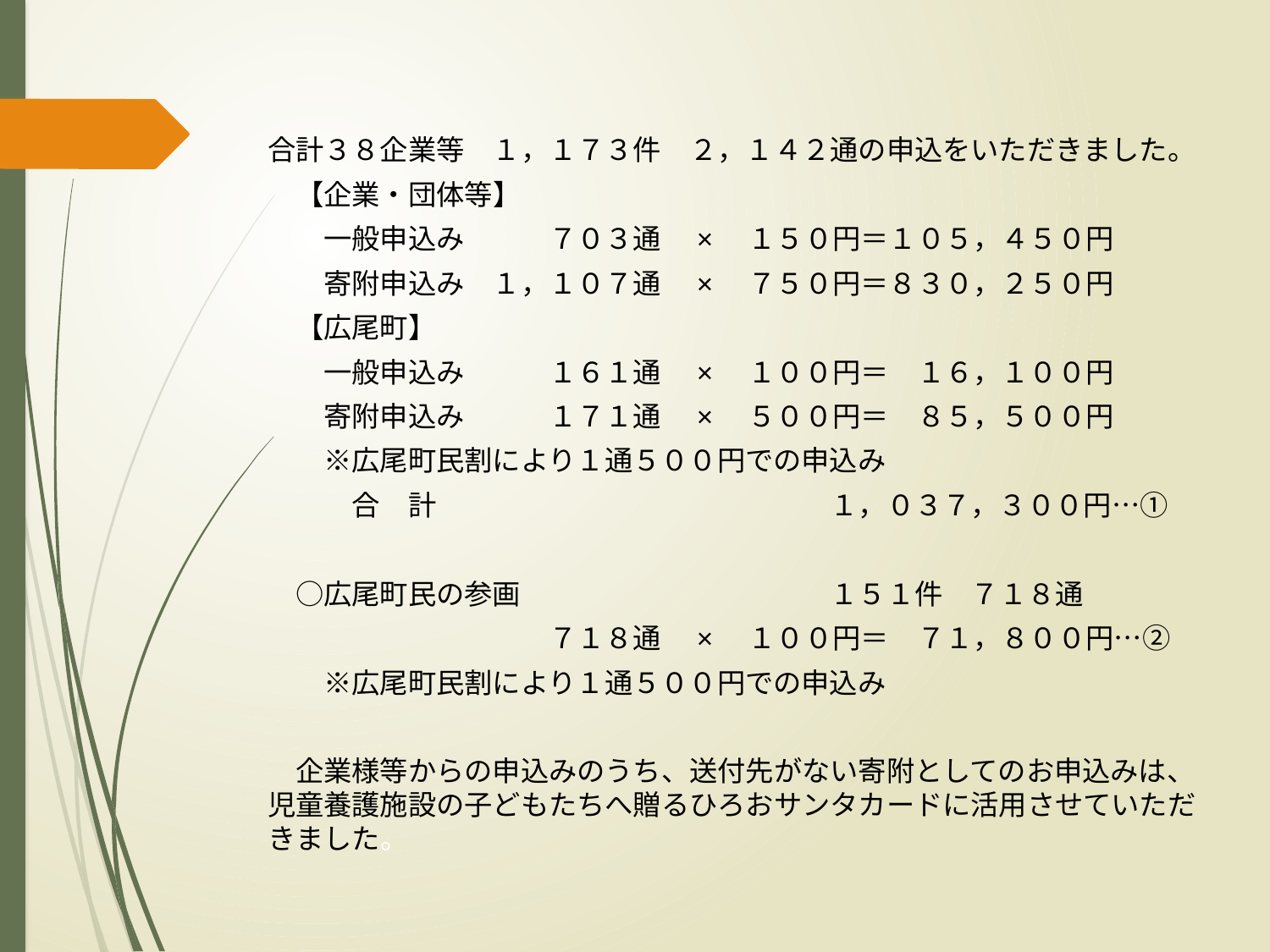

合計３８企業等　１，１７３件　２，１４２通の申込をいただきました。
　【企業・団体等】
　　一般申込み　　　７０３通　×　１５０円＝１０５，４５０円
　　寄附申込み　１，１０７通　×　７５０円＝８３０，２５０円
　【広尾町】
　　一般申込み　　　１６１通　×　１００円＝　１６，１００円
　　寄附申込み　　　１７１通　×　５００円＝　８５，５００円
　　※広尾町民割により１通５００円での申込み
　　　合　計　　　　　　　　　　　　　　１，０３７，３００円…①

　○広尾町民の参画　　　　　　　　　　　１５１件　７１８通
　　　　　　　　　　７１８通　×　１００円＝　７１，８００円…②
　　※広尾町民割により１通５００円での申込み

　企業様等からの申込みのうち、送付先がない寄附としてのお申込みは、児童養護施設の子どもたちへ贈るひろおサンタカードに活用させていただきました。